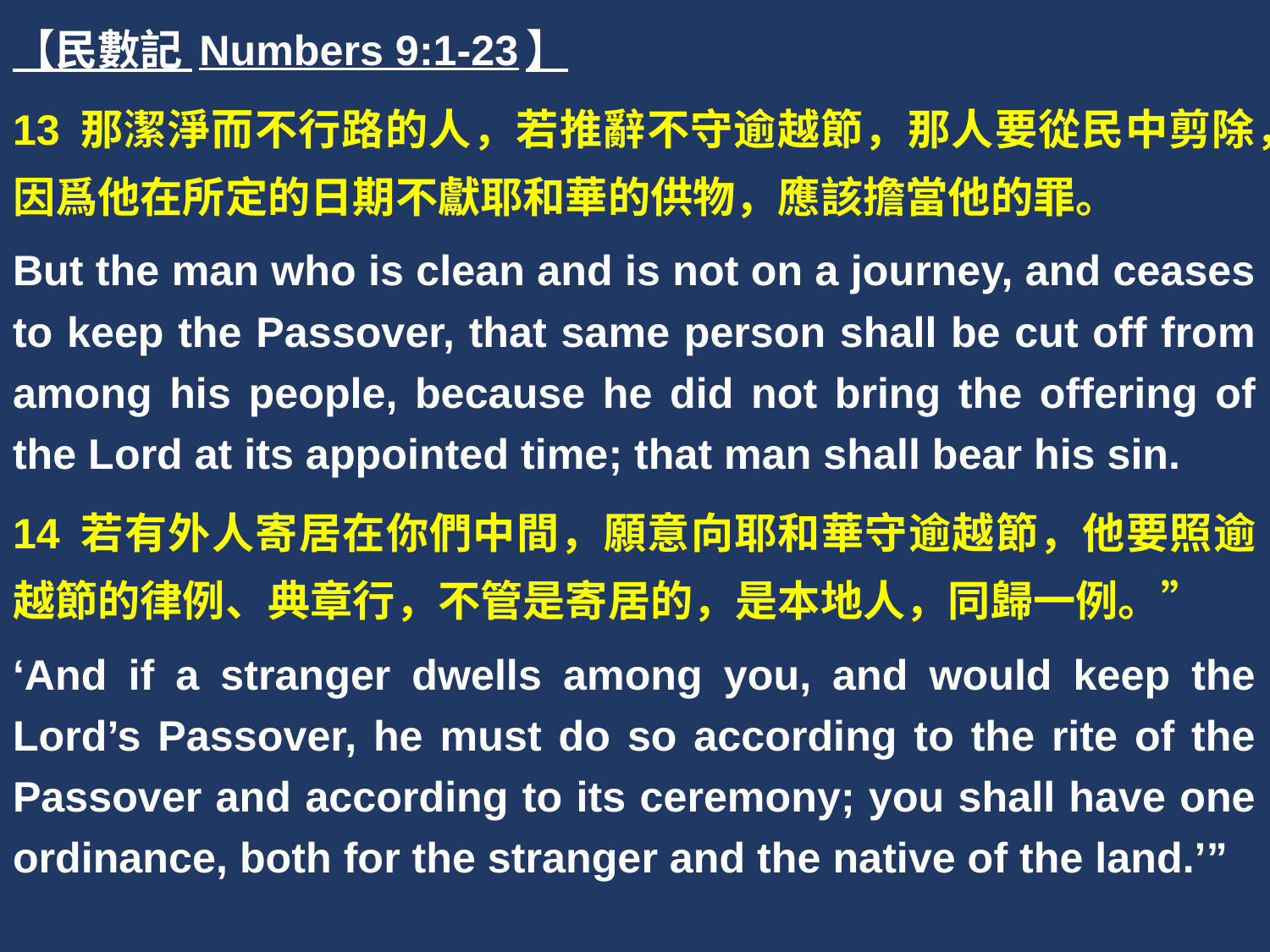

【民數記 Numbers 9:1-23】
13 那潔淨而不行路的人，若推辭不守逾越節，那人要從民中剪除，因爲他在所定的日期不獻耶和華的供物，應該擔當他的罪。
But the man who is clean and is not on a journey, and ceases to keep the Passover, that same person shall be cut off from among his people, because he did not bring the offering of the Lord at its appointed time; that man shall bear his sin.
14 若有外人寄居在你們中間，願意向耶和華守逾越節，他要照逾越節的律例、典章行，不管是寄居的，是本地人，同歸一例。”
‘And if a stranger dwells among you, and would keep the Lord’s Passover, he must do so according to the rite of the Passover and according to its ceremony; you shall have one ordinance, both for the stranger and the native of the land.’”